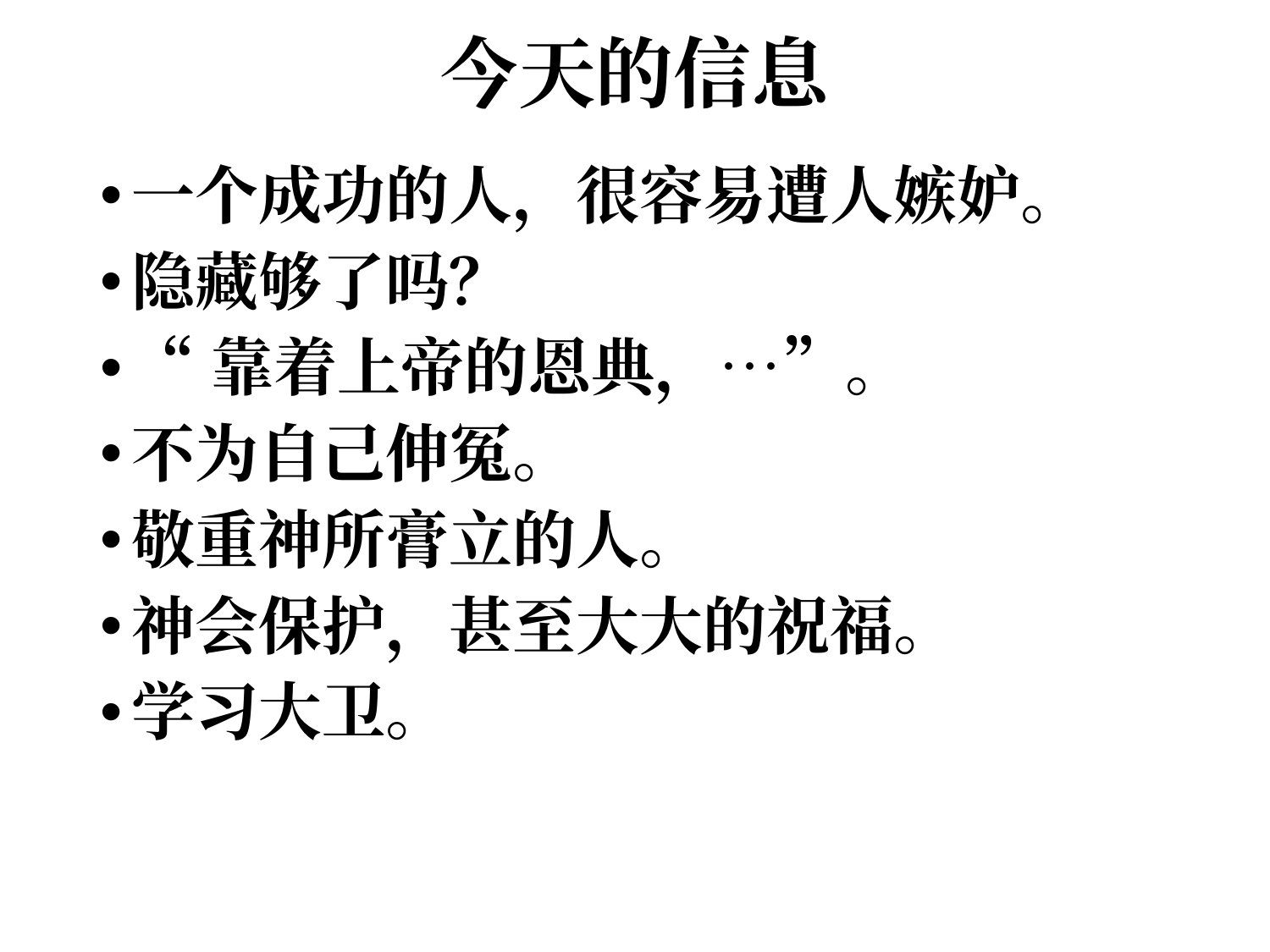

# 今天的信息
一个成功的人，很容易遭人嫉妒。
隐藏够了吗？
“靠着上帝的恩典，…”。
不为自己伸冤。
敬重神所膏立的人。
神会保护，甚至大大的祝福。
学习大卫。